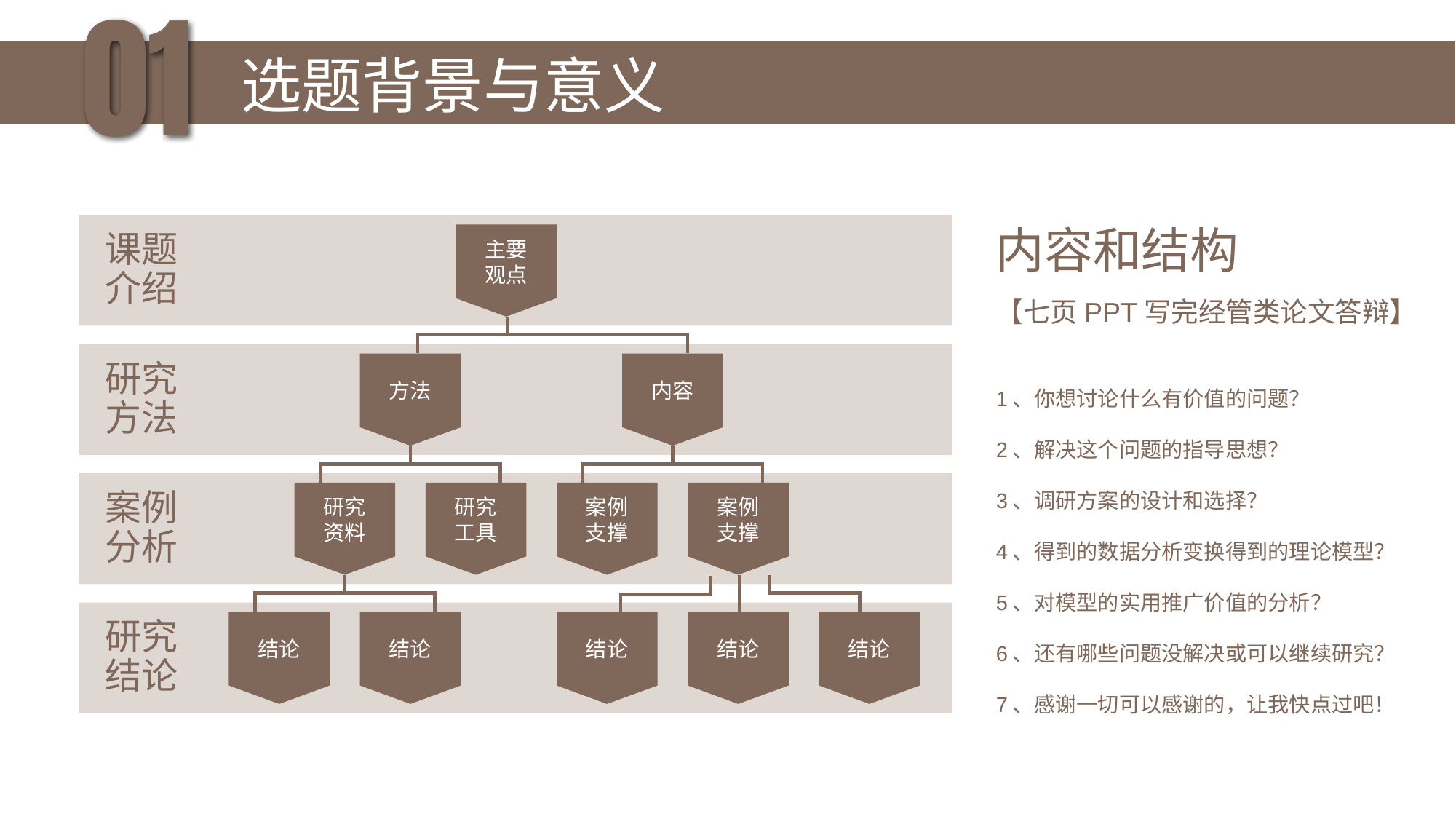

选题背景与意义
01
01

内容和结构
【七页PPT写完经管类论文答辩】

1、你想讨论什么有价值的问题？
2、解决这个问题的指导思想？
3、调研方案的设计和选择？
4、得到的数据分析变换得到的理论模型？
5、对模型的实用推广价值的分析？
6、还有哪些问题没解决或可以继续研究？
7、感谢一切可以感谢的，让我快点过吧！
课题介绍
主要
观点

研究方法
方法
内容

案例分析
研究
资料
研究
工具
案例
支撑
案例
支撑

研究结论
结论
结论
结论
结论
结论